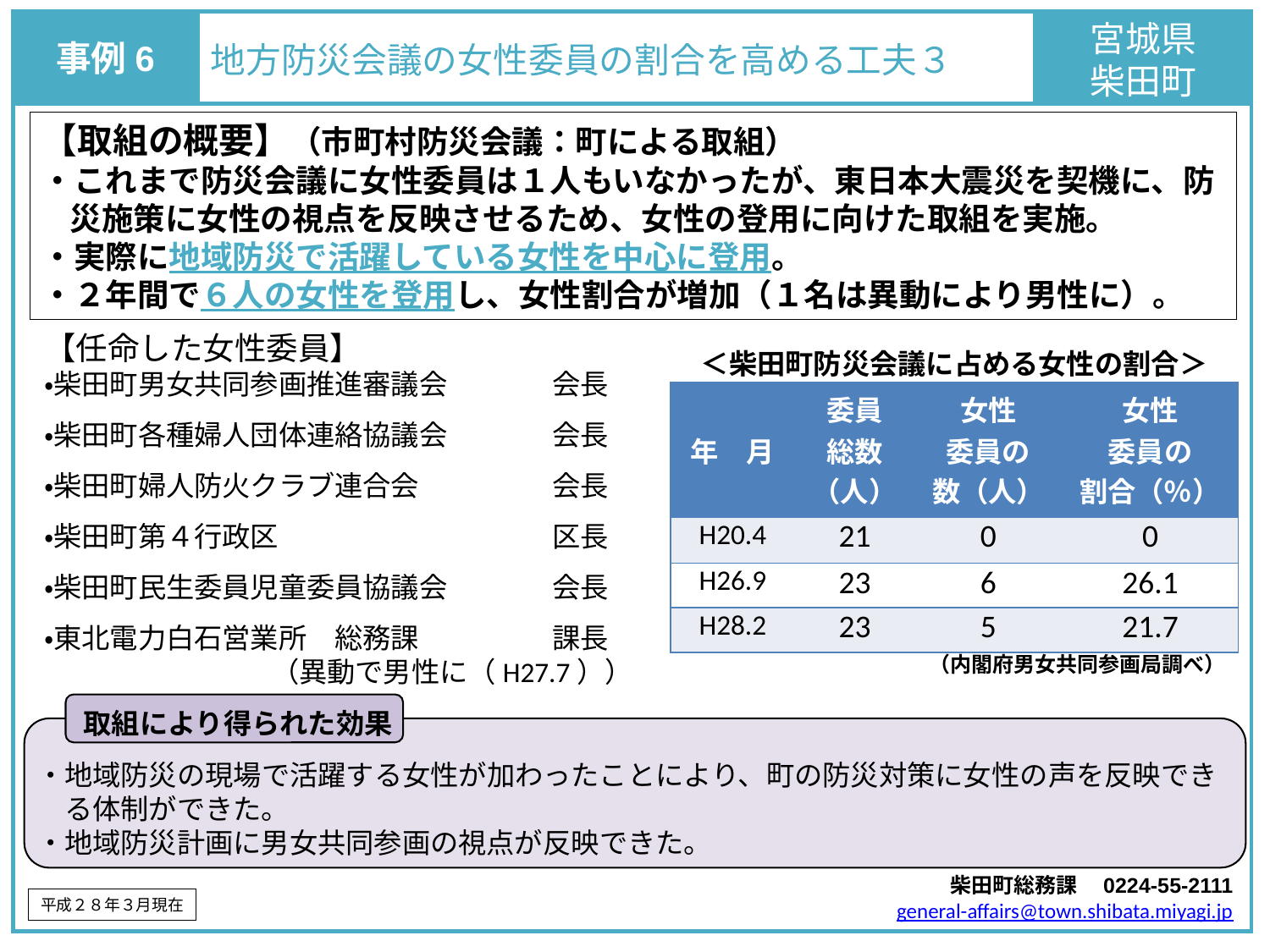

事例6
地方防災会議の女性委員の割合を高める工夫３
宮城県
柴田町
【取組の概要】（市町村防災会議：町による取組）
・これまで防災会議に女性委員は１人もいなかったが、東日本大震災を契機に、防災施策に女性の視点を反映させるため、女性の登用に向けた取組を実施。
・実際に地域防災で活躍している女性を中心に登用。
・２年間で６人の女性を登用し、女性割合が増加（１名は異動により男性に）。
【任命した女性委員】
・柴田町男女共同参画推進審議会	会長

・柴田町各種婦人団体連絡協議会	会長

・柴田町婦人防火クラブ連合会		会長

・柴田町第４行政区			区長

・柴田町民生委員児童委員協議会	会長

・東北電力白石営業所　総務課　	課長
（異動で男性に（H27.7））

＜柴田町防災会議に占める女性の割合＞
| 年　月 | 委員 総数 （人） | 女性 委員の 数（人） | 女性 委員の 割合（％） |
| --- | --- | --- | --- |
| H20.4 | 21 | 0 | 0 |
| H26.9 | 23 | 6 | 26.1 |
| H28.2 | 23 | 5 | 21.7 |
（内閣府男女共同参画局調べ）
取組により得られた効果
・地域防災の現場で活躍する女性が加わったことにより、町の防災対策に女性の声を反映できる体制ができた。
・地域防災計画に男女共同参画の視点が反映できた。
柴田町総務課　0224-55-2111
general-affairs@town.shibata.miyagi.jp
平成２８年３月現在